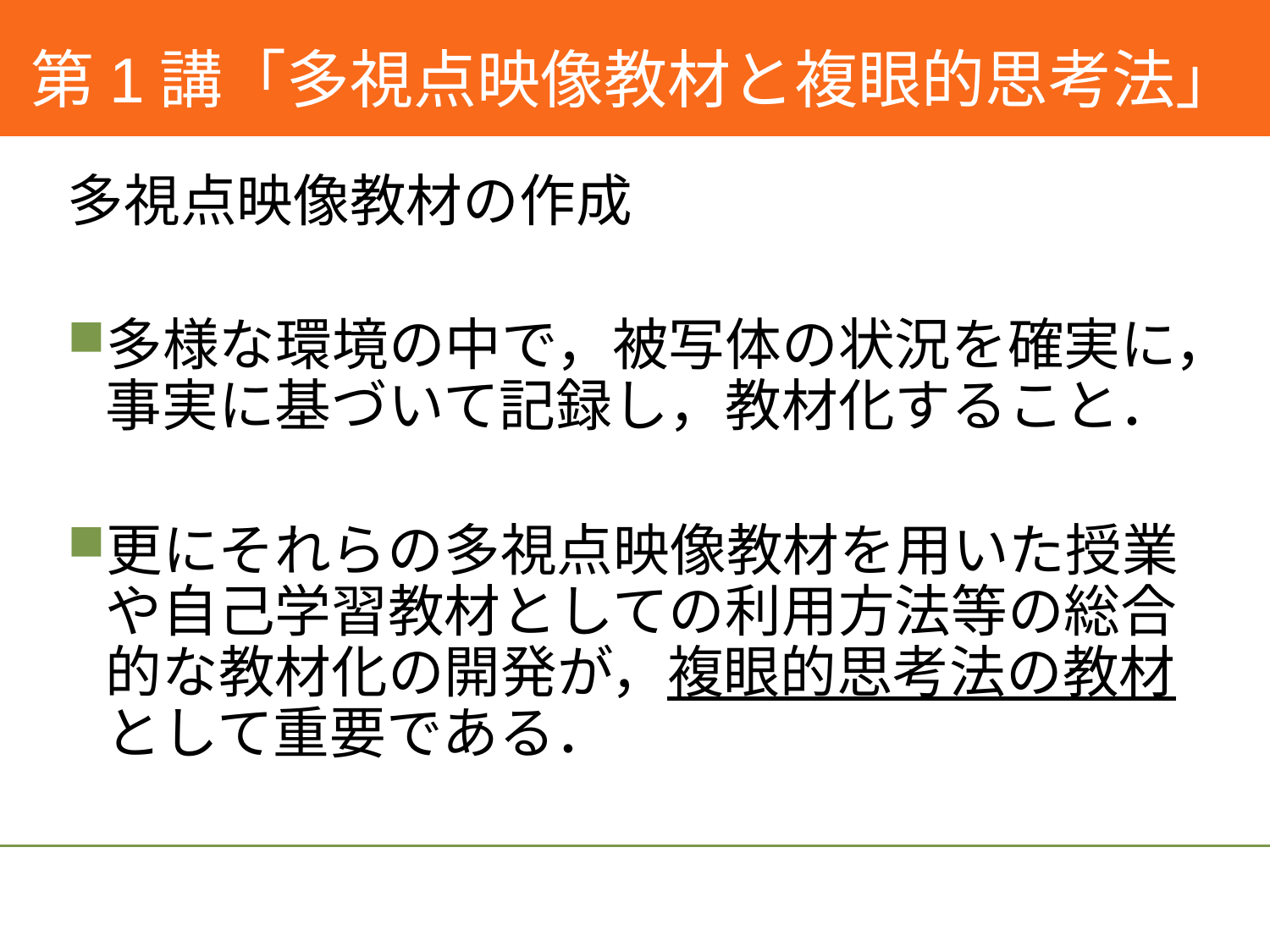

#
第1講「多視点映像教材と複眼的思考法」
多視点映像教材の作成

多様な環境の中で，被写体の状況を確実に，事実に基づいて記録し，教材化すること．

更にそれらの多視点映像教材を用いた授業や自己学習教材としての利用方法等の総合的な教材化の開発が，複眼的思考法の教材として重要である．